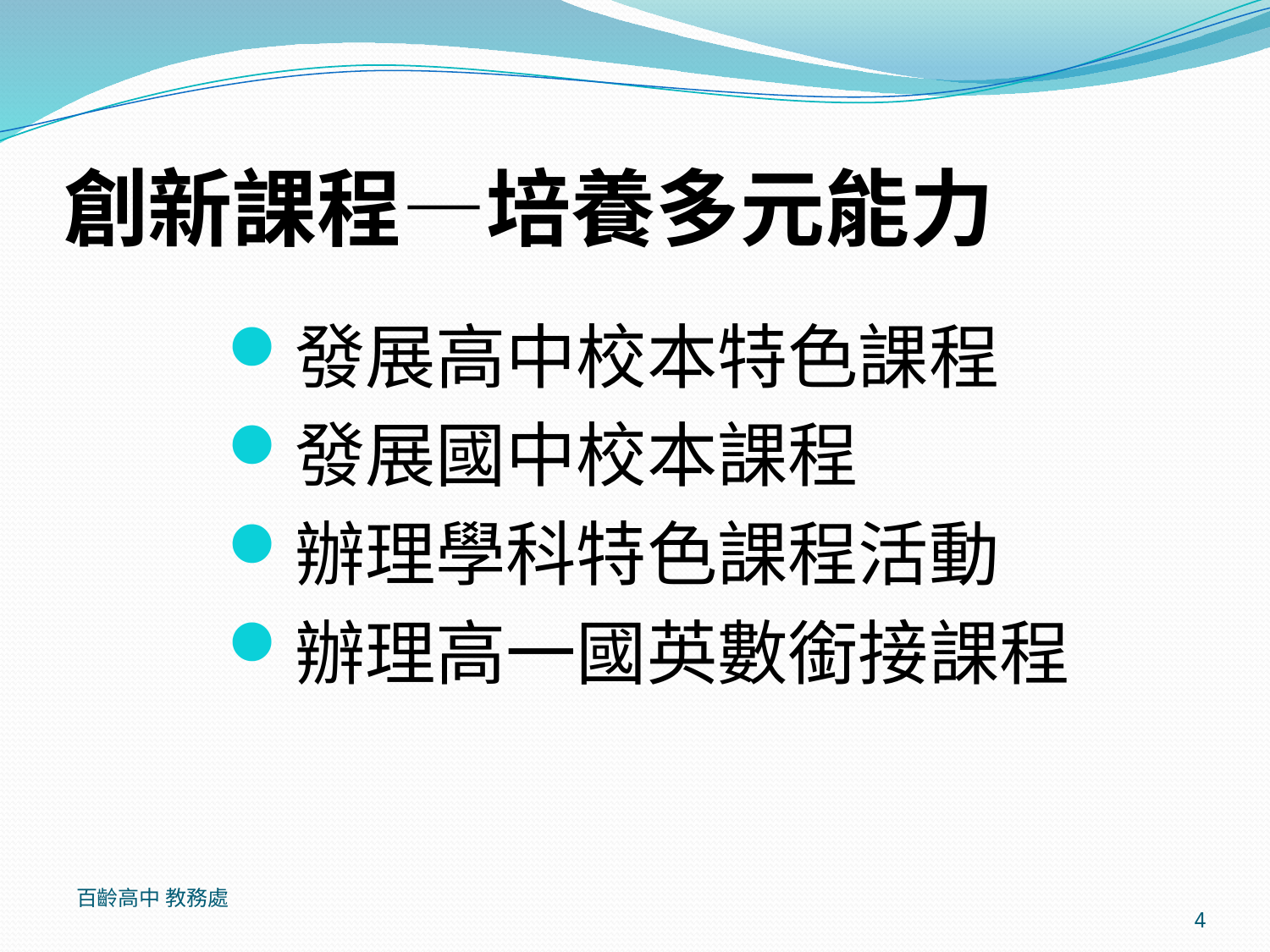

# 創新課程—培養多元能力
發展高中校本特色課程
發展國中校本課程
辦理學科特色課程活動
辦理高一國英數銜接課程

百齡高中 教務處
4